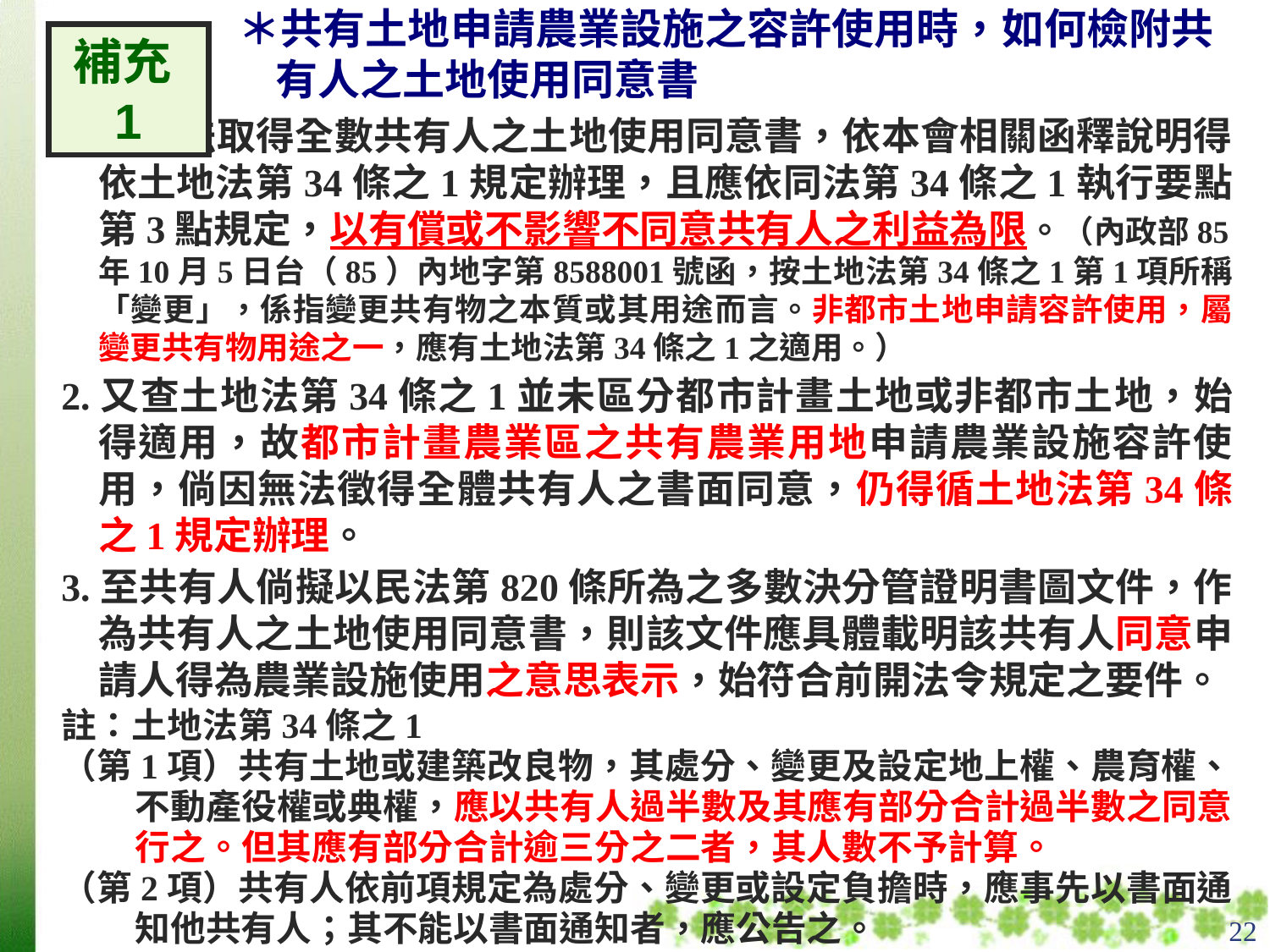

＊共有土地申請農業設施之容許使用時，如何檢附共有人之土地使用同意書
補充1
1.如無法取得全數共有人之土地使用同意書，依本會相關函釋說明得依土地法第34條之1規定辦理，且應依同法第34條之1執行要點第3點規定，以有償或不影響不同意共有人之利益為限。（內政部85年10月5日台（85）內地字第8588001號函，按土地法第34條之1第1項所稱「變更」，係指變更共有物之本質或其用途而言。非都市土地申請容許使用，屬變更共有物用途之一，應有土地法第34條之1之適用。）
2.又查土地法第34條之1並未區分都市計畫土地或非都市土地，始得適用，故都市計畫農業區之共有農業用地申請農業設施容許使用，倘因無法徵得全體共有人之書面同意，仍得循土地法第34條之1規定辦理。
3.至共有人倘擬以民法第820條所為之多數決分管證明書圖文件，作為共有人之土地使用同意書，則該文件應具體載明該共有人同意申請人得為農業設施使用之意思表示，始符合前開法令規定之要件。
註：土地法第34條之1
（第1項）共有土地或建築改良物，其處分、變更及設定地上權、農育權、不動產役權或典權，應以共有人過半數及其應有部分合計過半數之同意行之。但其應有部分合計逾三分之二者，其人數不予計算。
（第2項）共有人依前項規定為處分、變更或設定負擔時，應事先以書面通知他共有人；其不能以書面通知者，應公告之。
22